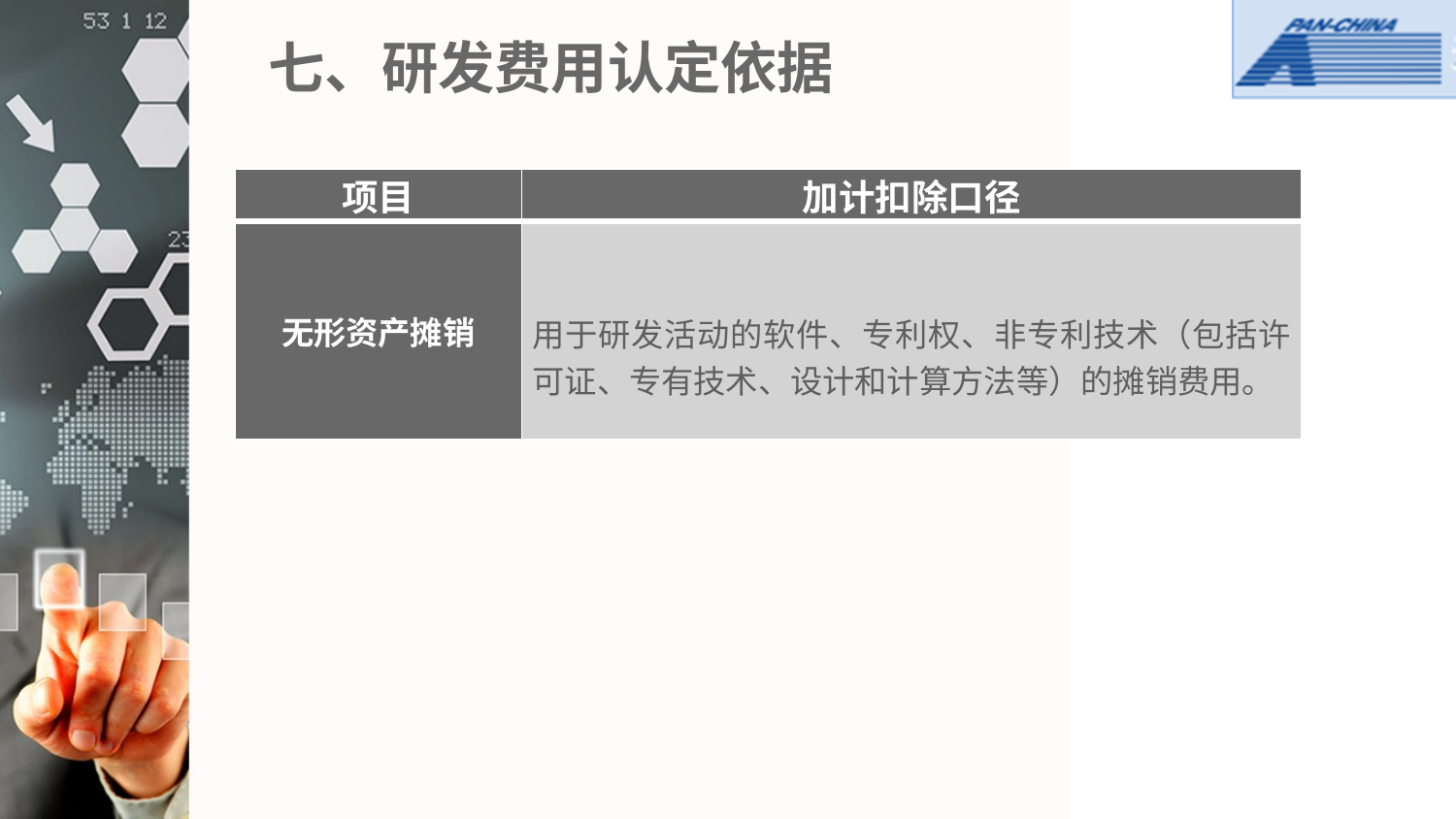

# 七、研发费用认定依据

| 项目 | 加计扣除口径 |
| --- | --- |
| 无形资产摊销 | 用于研发活动的软件、专利权、非专利技术（包括许可证、专有技术、设计和计算方法等）的摊销费用。 |